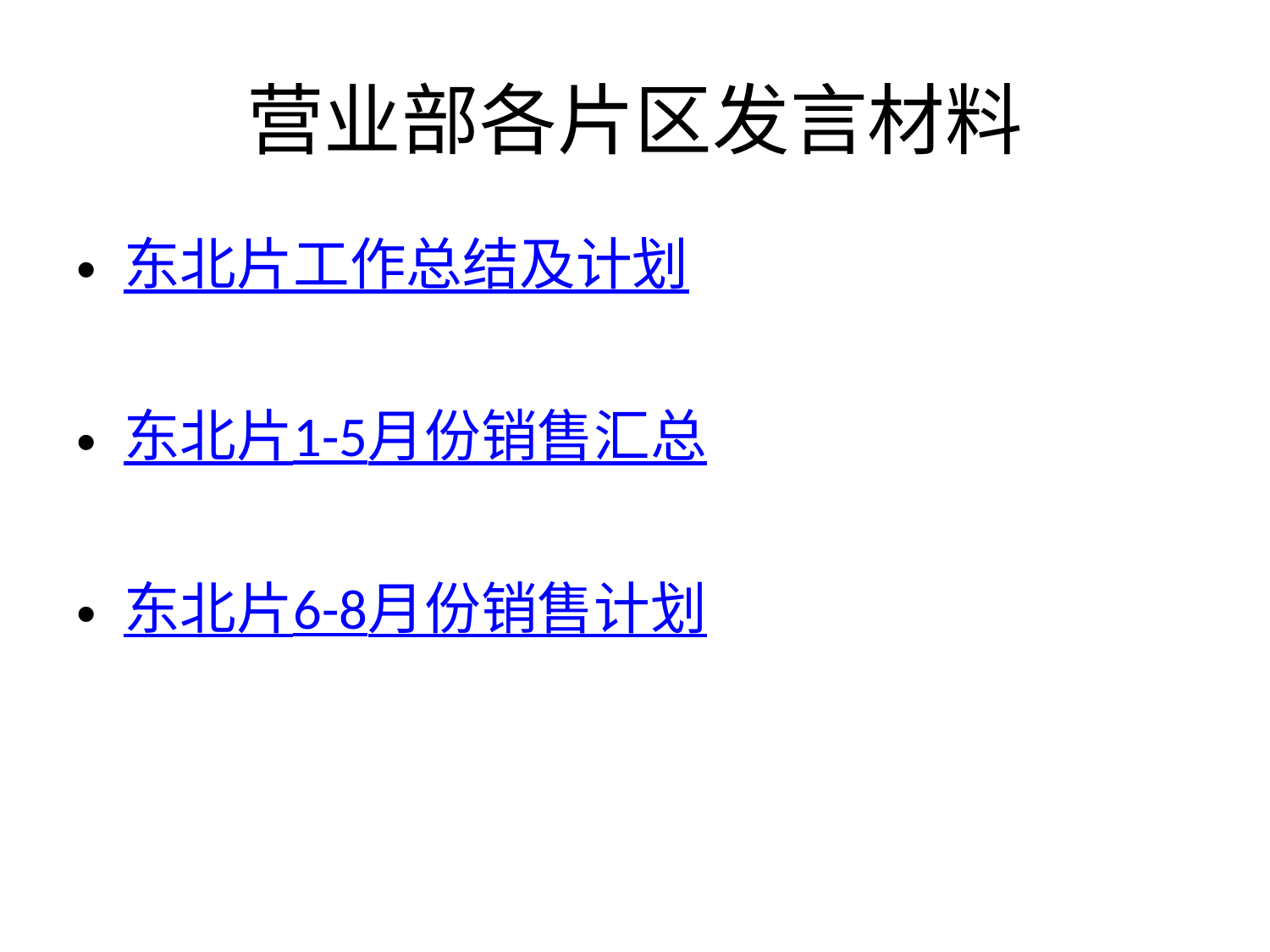

# 营业部各片区发言材料
东北片工作总结及计划

东北片1-5月份销售汇总

东北片6-8月份销售计划